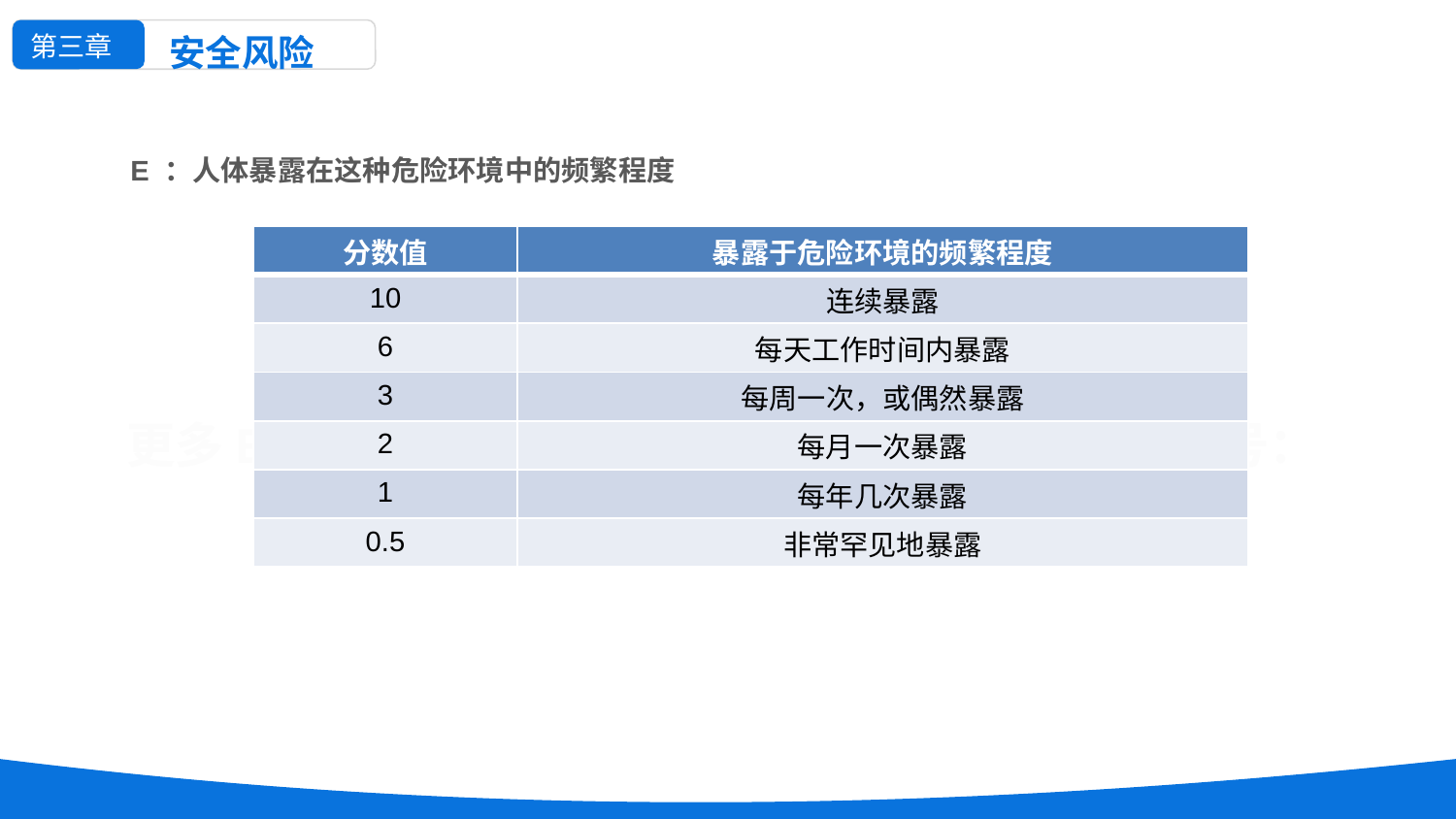

第三章
安全风险
E ：人体暴露在这种危险环境中的频繁程度
| 分数值 | 暴露于危险环境的频繁程度 |
| --- | --- |
| 10 | 连续暴露 |
| 6 | 每天工作时间内暴露 |
| 3 | 每周一次，或偶然暴露 |
| 2 | 每月一次暴露 |
| 1 | 每年几次暴露 |
| 0.5 | 非常罕见地暴露 |